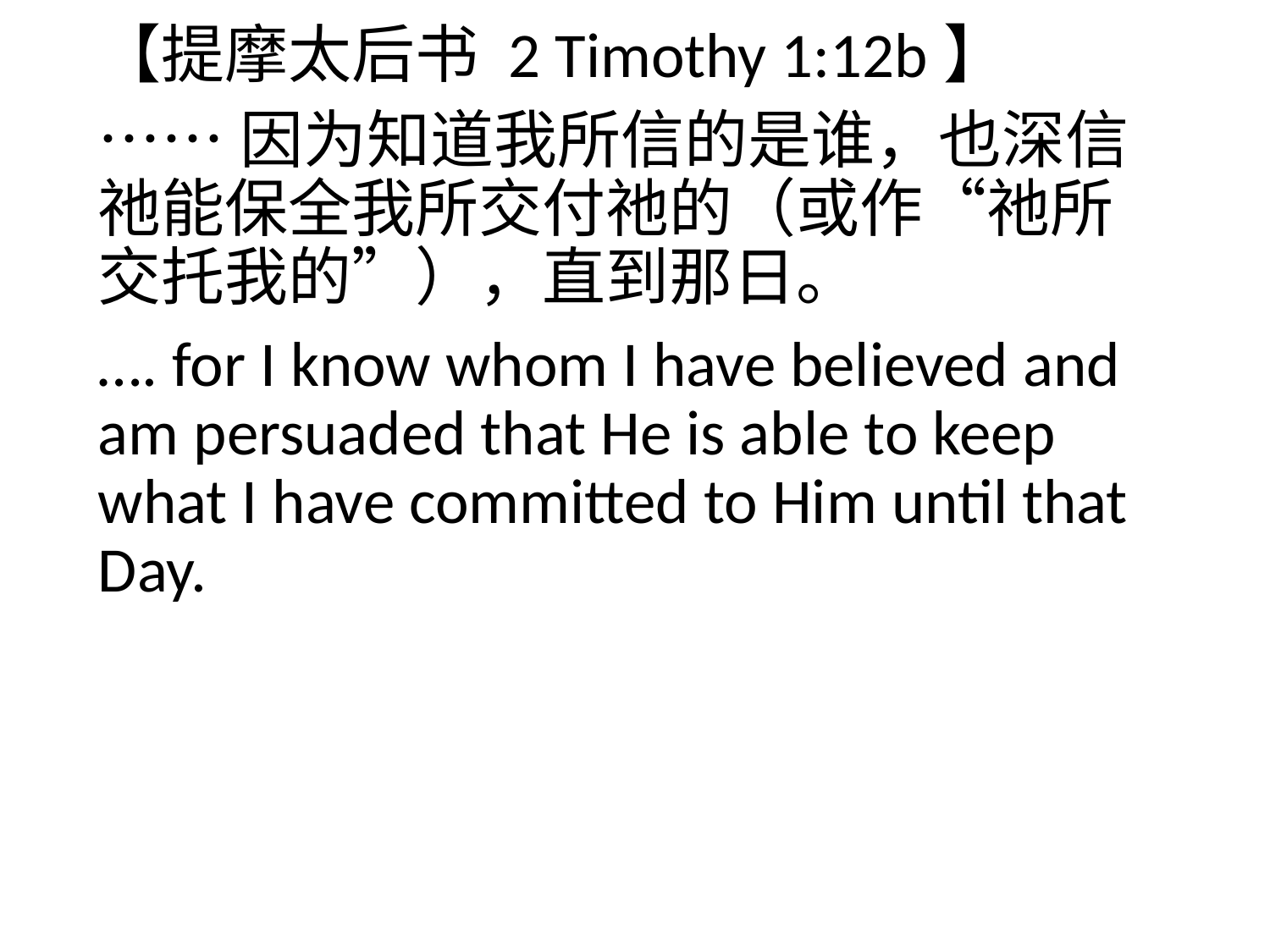

【提摩太后书 2 Timothy 1:12b】
……因为知道我所信的是谁，也深信祂能保全我所交付祂的（或作“祂所交托我的”），直到那日。
…. for I know whom I have believed and am persuaded that He is able to keep what I have committed to Him until that Day.